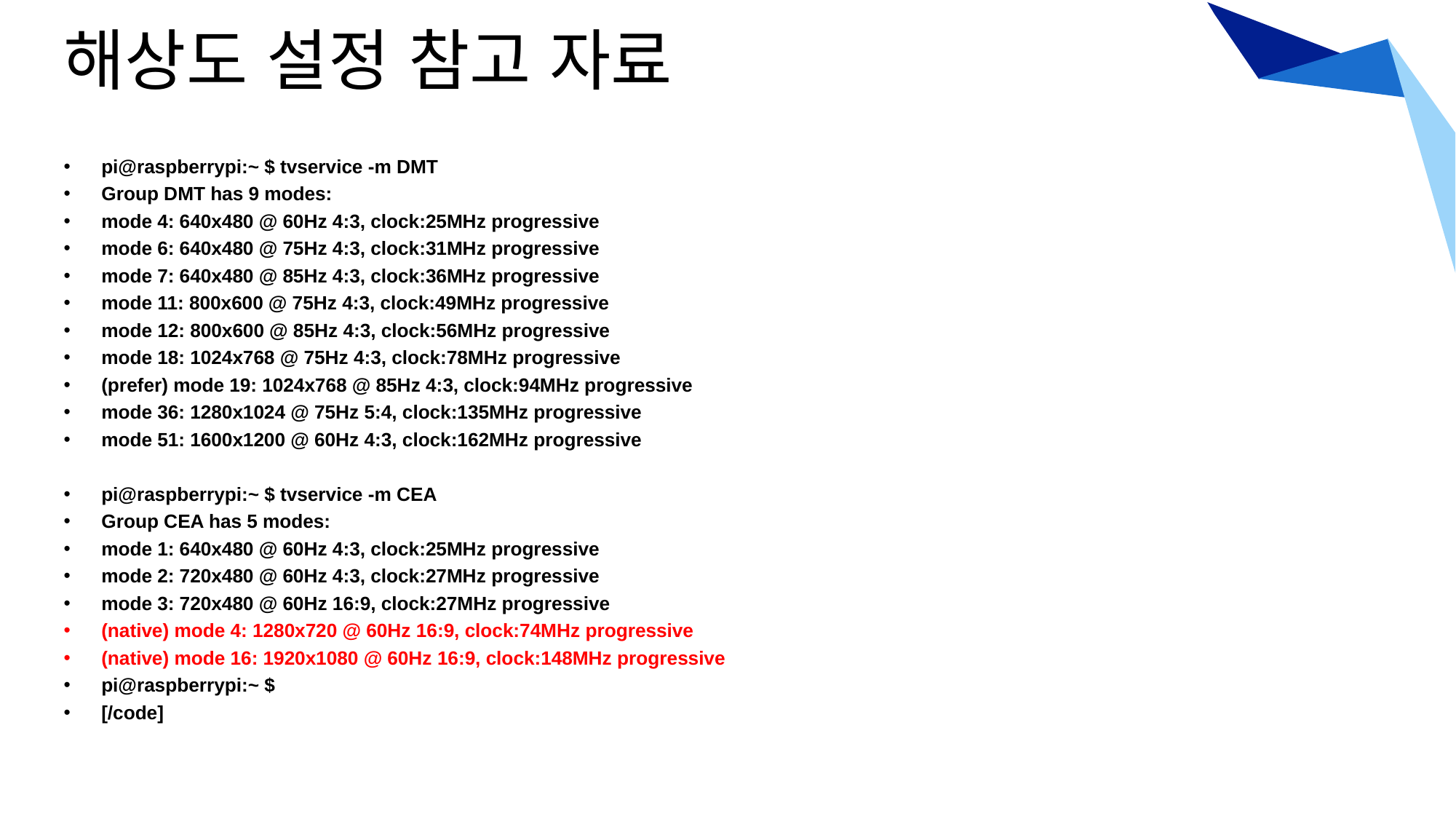

# 해상도 설정 참고 자료
pi@raspberrypi:~ $ tvservice -m DMT
Group DMT has 9 modes:
mode 4: 640x480 @ 60Hz 4:3, clock:25MHz progressive
mode 6: 640x480 @ 75Hz 4:3, clock:31MHz progressive
mode 7: 640x480 @ 85Hz 4:3, clock:36MHz progressive
mode 11: 800x600 @ 75Hz 4:3, clock:49MHz progressive
mode 12: 800x600 @ 85Hz 4:3, clock:56MHz progressive
mode 18: 1024x768 @ 75Hz 4:3, clock:78MHz progressive
(prefer) mode 19: 1024x768 @ 85Hz 4:3, clock:94MHz progressive
mode 36: 1280x1024 @ 75Hz 5:4, clock:135MHz progressive
mode 51: 1600x1200 @ 60Hz 4:3, clock:162MHz progressive

pi@raspberrypi:~ $ tvservice -m CEA
Group CEA has 5 modes:
mode 1: 640x480 @ 60Hz 4:3, clock:25MHz progressive
mode 2: 720x480 @ 60Hz 4:3, clock:27MHz progressive
mode 3: 720x480 @ 60Hz 16:9, clock:27MHz progressive
(native) mode 4: 1280x720 @ 60Hz 16:9, clock:74MHz progressive
(native) mode 16: 1920x1080 @ 60Hz 16:9, clock:148MHz progressive
pi@raspberrypi:~ $
[/code]